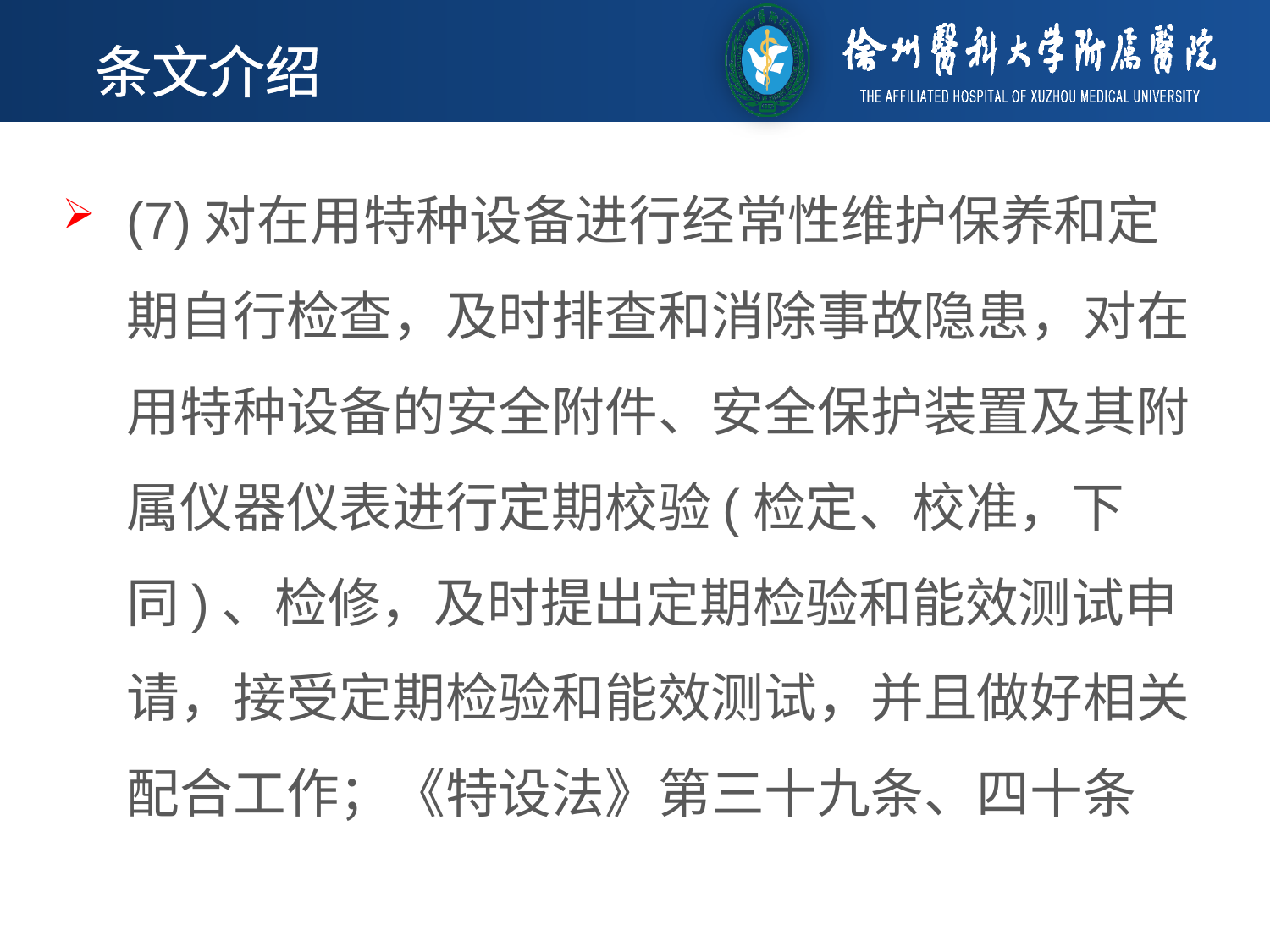

条文介绍

(7)对在用特种设备进行经常性维护保养和定期自行检查，及时排查和消除事故隐患，对在用特种设备的安全附件、安全保护装置及其附属仪器仪表进行定期校验(检定、校准，下同)、检修，及时提出定期检验和能效测试申请，接受定期检验和能效测试，并且做好相关配合工作；《特设法》第三十九条、四十条